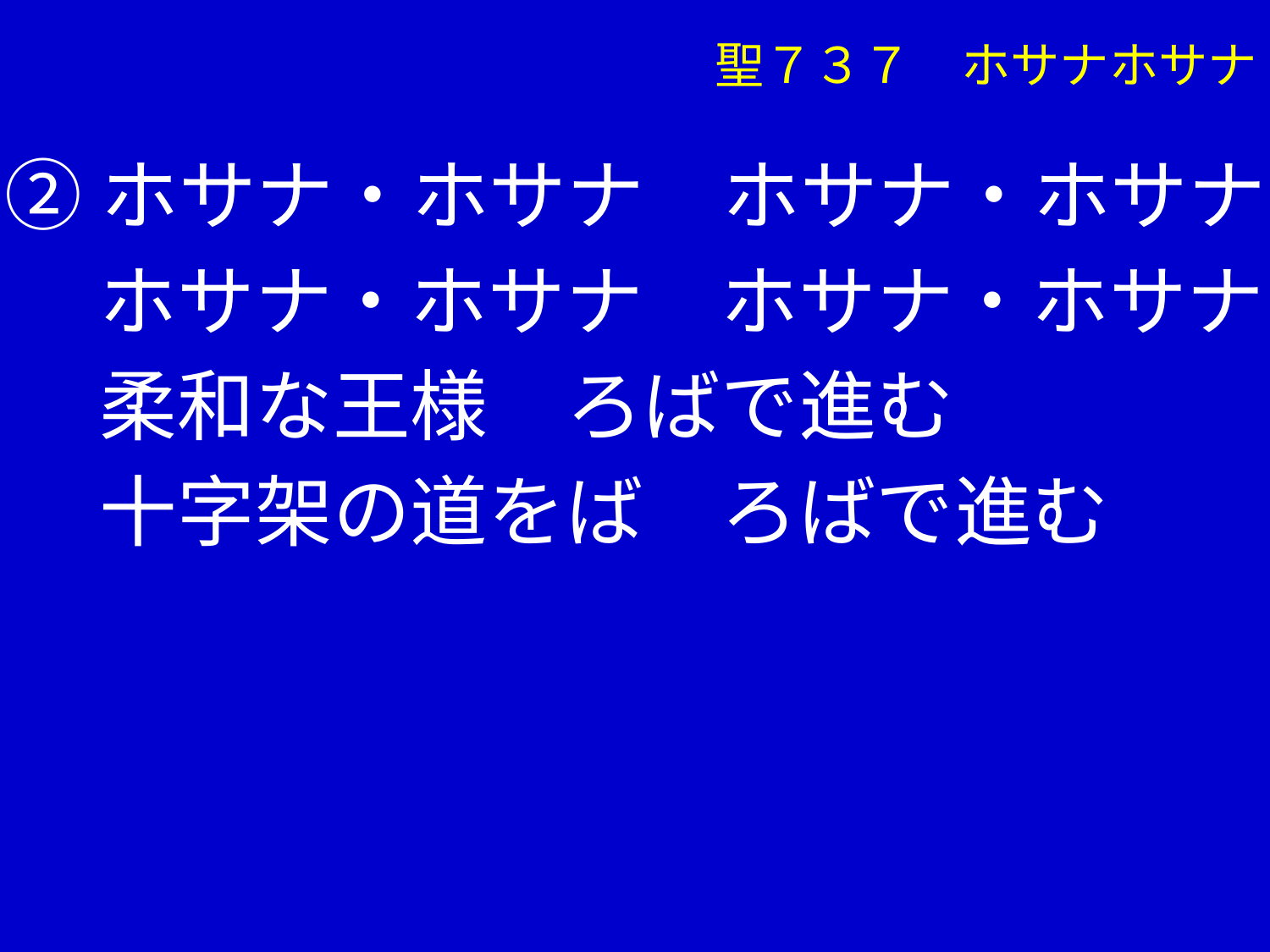

聖７３７　ホサナホサナ
②ホサナ・ホサナ　ホサナ・ホサナ
　 ホサナ・ホサナ　ホサナ・ホサナ
　 柔和な王様　ろばで進む
　 十字架の道をば　ろばで進む